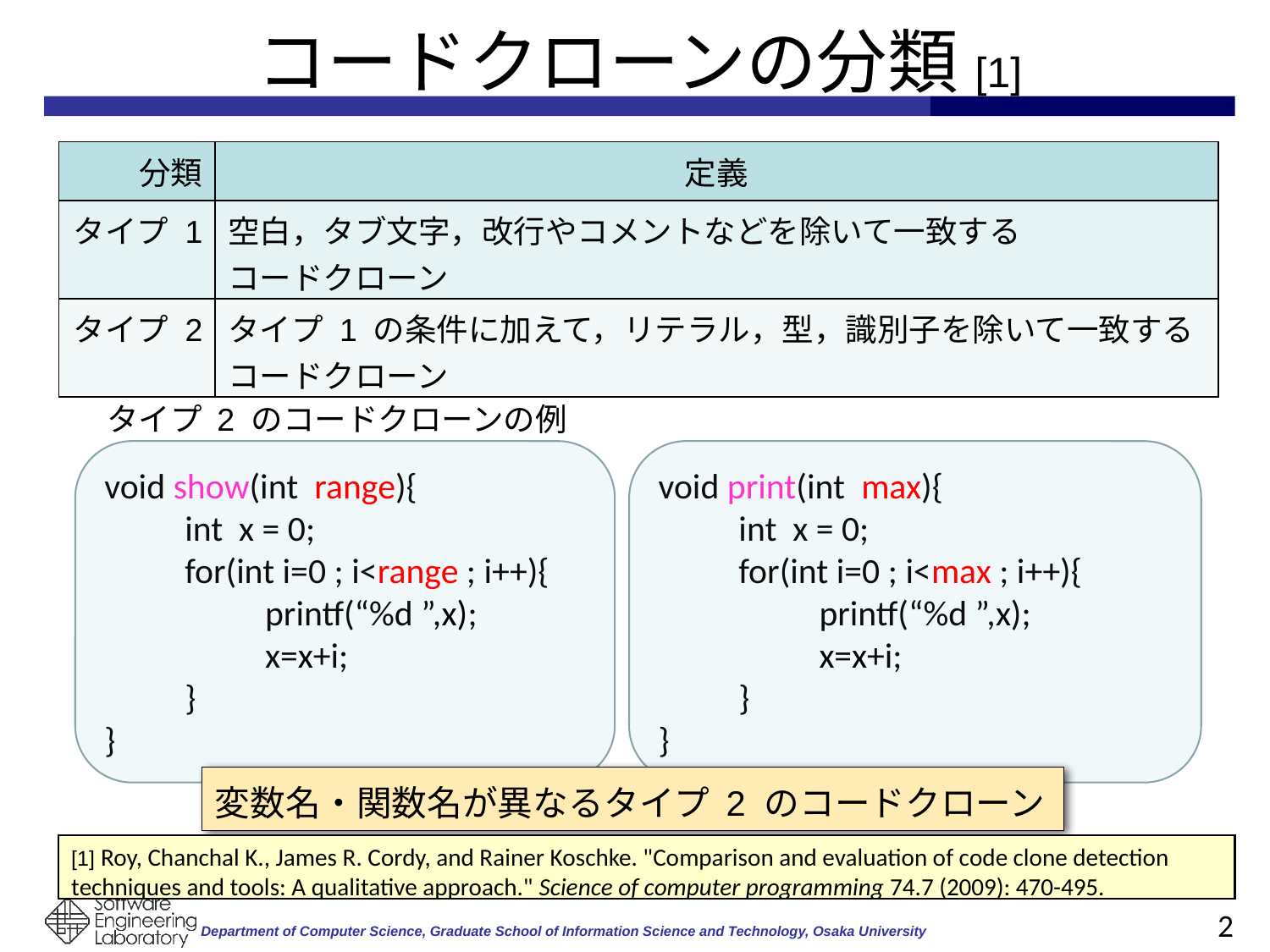

# コードクローンの分類[1]
| 分類 | 定義 |
| --- | --- |
| タイプ 1 | 空白，タブ文字，改行やコメントなどを除いて一致する　　　　　コードクローン |
| タイプ 2 | タイプ 1 の条件に加えて，リテラル，型，識別子を除いて一致する コードクローン |
タイプ 2 のコードクローンの例
void show(int  range){
          int  x = 0;
          for(int i=0 ; i<range ; i++){
                    printf(“%d ”,x);
                    x=x+i;
          }
}
void print(int  max){
          int  x = 0;
          for(int i=0 ; i<max ; i++){
                    printf(“%d ”,x);
                    x=x+i;
          }
}
変数名・関数名が異なるタイプ 2 のコードクローン
[1] Roy, Chanchal K., James R. Cordy, and Rainer Koschke. "Comparison and evaluation of code clone detection techniques and tools: A qualitative approach." Science of computer programming 74.7 (2009): 470-495.
2